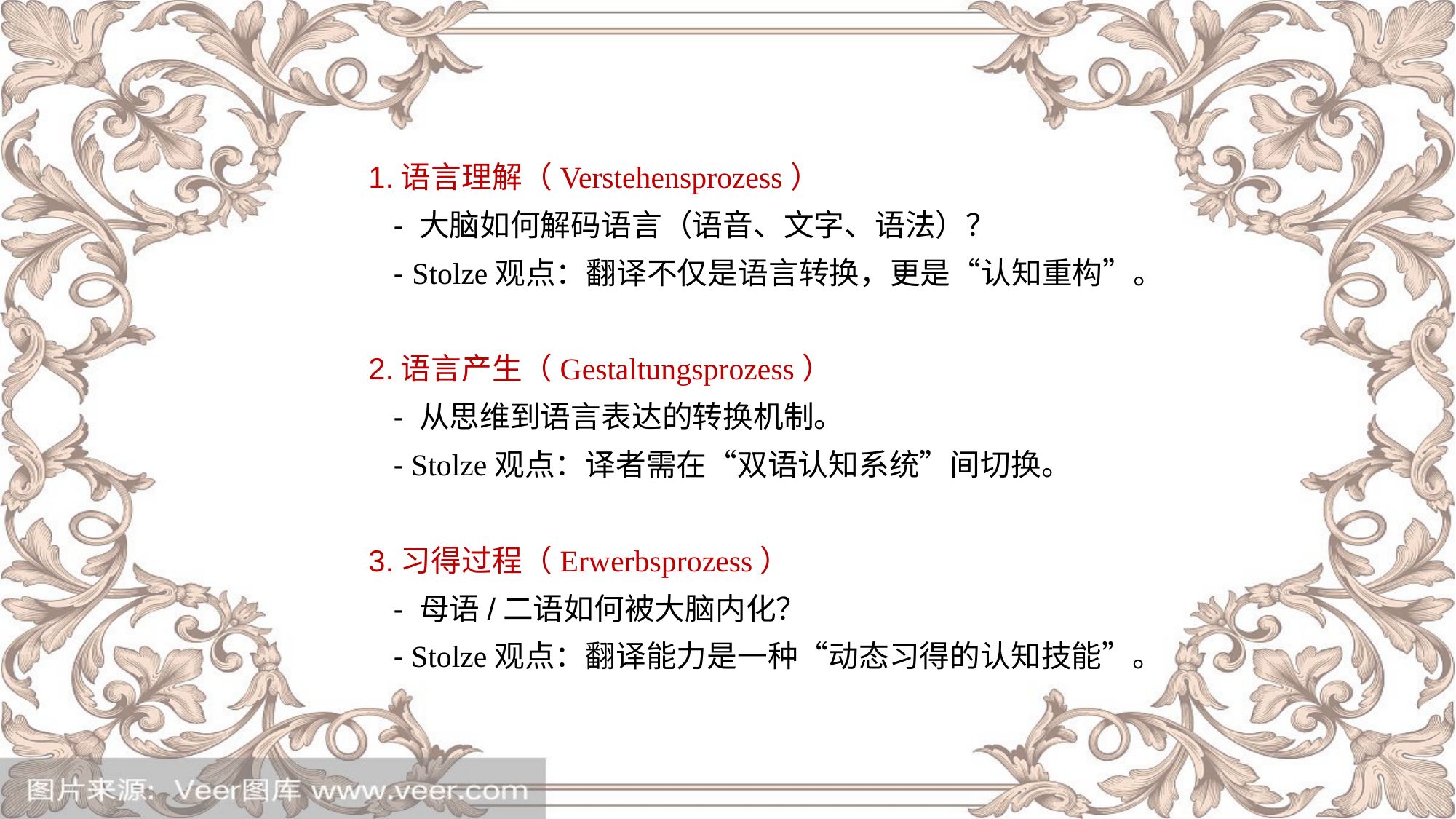

1.语言理解（Verstehensprozess）
   - 大脑如何解码语言（语音、文字、语法）？
   - Stolze观点：翻译不仅是语言转换，更是“认知重构”。

2.语言产生（Gestaltungsprozess）
   - 从思维到语言表达的转换机制。
   - Stolze观点：译者需在“双语认知系统”间切换。

3.习得过程（Erwerbsprozess）
   - 母语/二语如何被大脑内化？
   - Stolze观点：翻译能力是一种“动态习得的认知技能”。